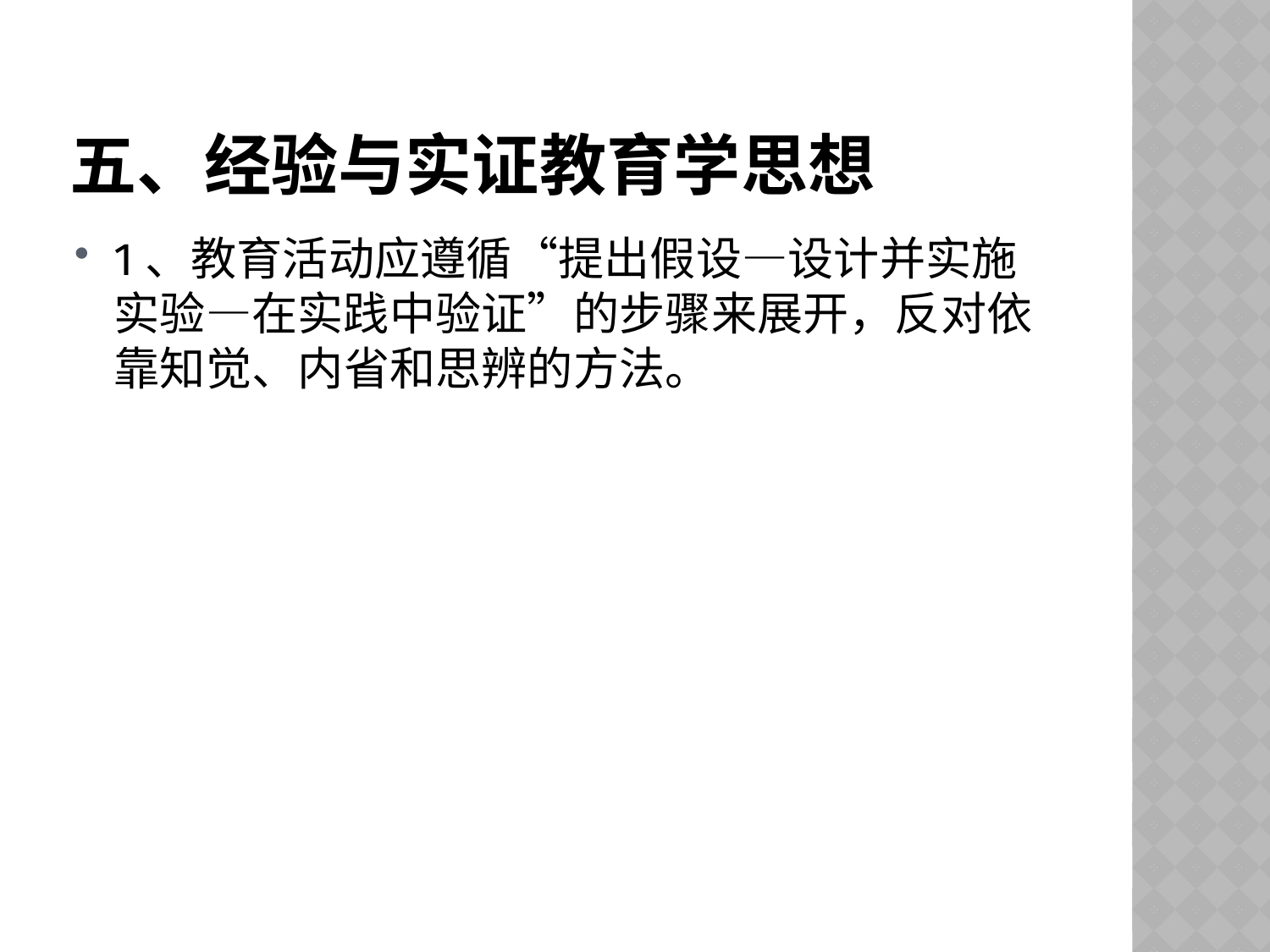

# 五、经验与实证教育学思想
1、教育活动应遵循“提出假设—设计并实施实验—在实践中验证”的步骤来展开，反对依靠知觉、内省和思辨的方法。